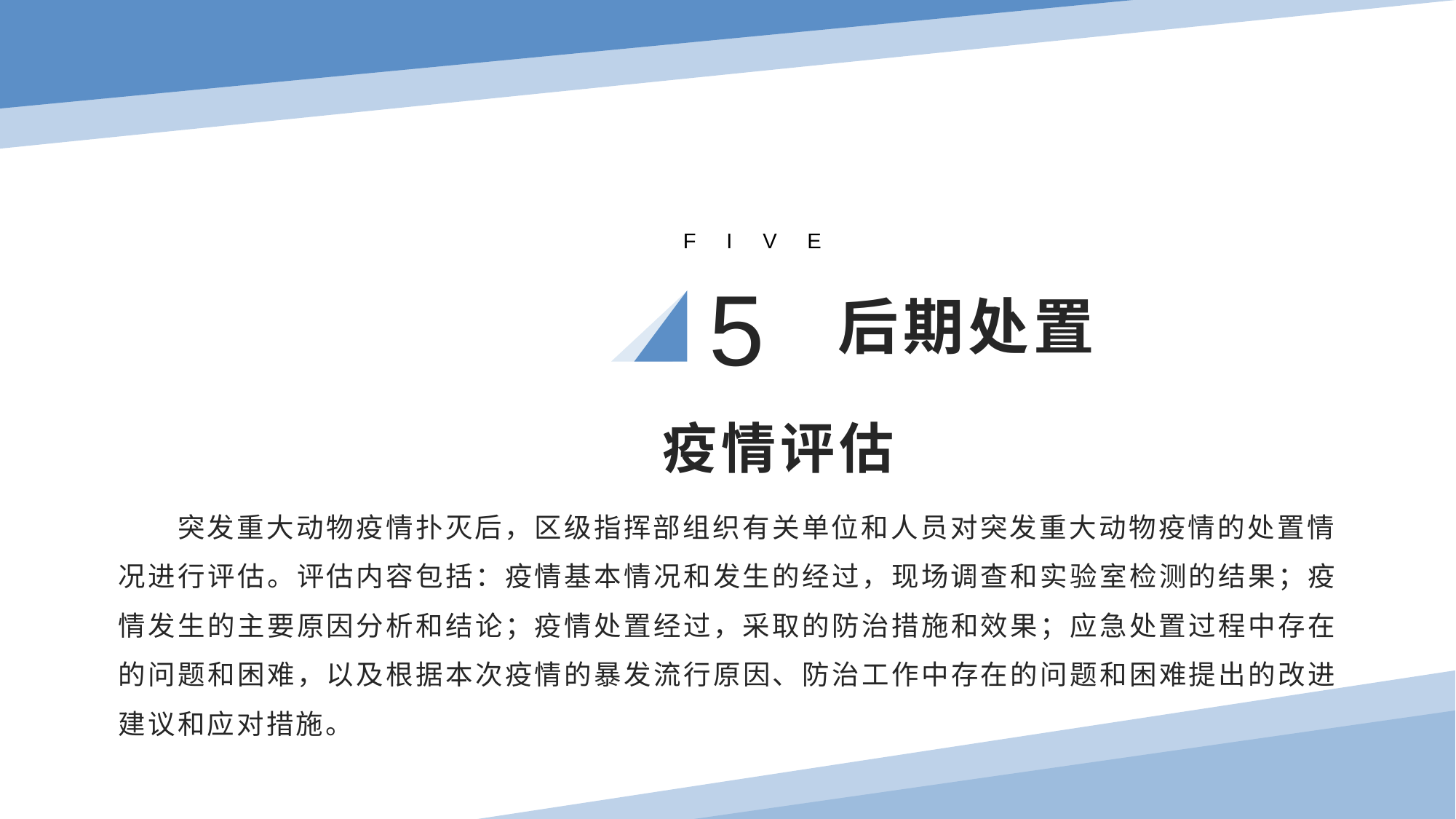

FIVE
5
# 后期处置
  疫情评估
突发重大动物疫情扑灭后，区级指挥部组织有关单位和人员对突发重大动物疫情的处置情况进行评估。评估内容包括：疫情基本情况和发生的经过，现场调查和实验室检测的结果；疫情发生的主要原因分析和结论；疫情处置经过，采取的防治措施和效果；应急处置过程中存在的问题和困难，以及根据本次疫情的暴发流行原因、防治工作中存在的问题和困难提出的改进建议和应对措施。